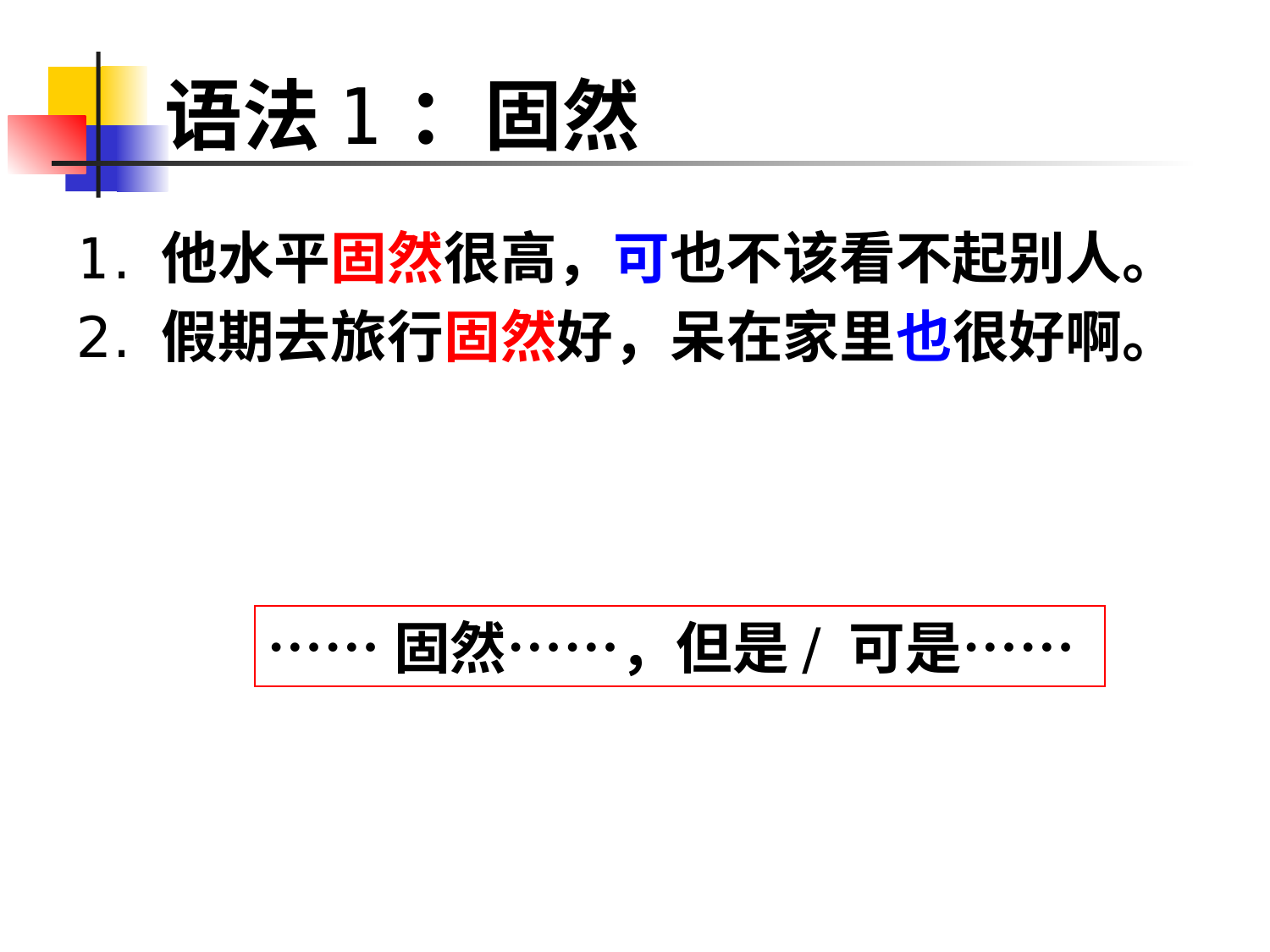

# 语法1：固然
1. 他水平固然很高，可也不该看不起别人。
2. 假期去旅行固然好，呆在家里也很好啊。

……固然……，但是/可是……